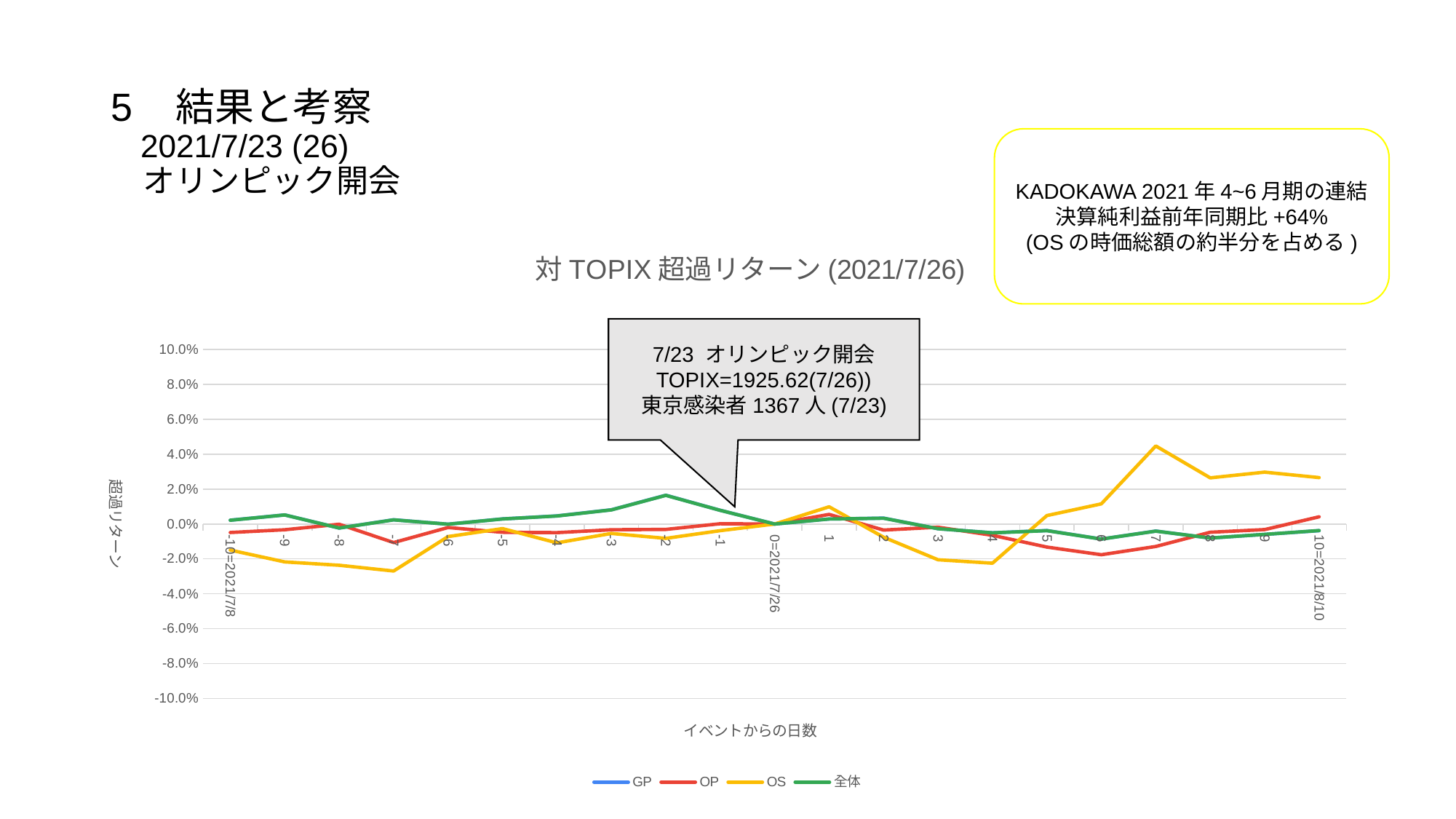

# 5	結果と考察 　2021/7/23 (26) 　オリンピック開会
KADOKAWA 2021年4~6月期の連結決算純利益前年同期比+64%
(OSの時価総額の約半分を占める)

### Chart: 対TOPIX超過リターン(2021/7/26)

| Category | GP | OP | OS | 全体 |
|---|---|---|---|---|
| 10=2021/8/10 | -0.0038056783258919365 | 0.004135205565746056 | 0.02661890662606123 | -0.003766258364045724 |
| 9 | -0.005962043426990808 | -0.0031891080133696686 | 0.029759644425937457 | -0.005942628172658945 |
| 8 | -0.008052404987437574 | -0.004730353052490577 | 0.02647990064436596 | -0.00803093613983374 |
| 7 | -0.004047881262660381 | -0.012880982502602804 | 0.04475293905499301 | -0.004073930940094943 |
| 6 | -0.008602542179861618 | -0.017618088264963326 | 0.011578780190352682 | -0.008635781568405476 |
| 5 | -0.0037649254936991485 | -0.013226154540542915 | 0.004843894691161162 | -0.0038025632972693286 |
| 4 | -0.005050091235047925 | -0.006467139041441798 | -0.02246330982133101 | -0.005060387104053186 |
| 3 | -0.002709298204913573 | -0.0018348280166628267 | -0.0204926766964141 | -0.002709031549432819 |
| 2 | 0.0033523858044519042 | -0.003457166699512191 | -0.007549849248625534 | 0.003321351627397981 |
| 1 | 0.0028696300534486966 | 0.005533085856364146 | 0.009891384531078042 | 0.0028816632768889038 |
| 0=2021/7/26 | 0.0 | 0.0 | 0.0 | 0.0 |
| -1 | 0.007873178880528794 | 0.00016407275270095834 | -0.0038172783391756445 | 0.007838890584150018 |
| -2 | 0.016525597777471757 | -0.0031047974079211407 | -0.008206575458641552 | 0.016439241933472536 |
| -3 | 0.008169260718988387 | -0.00328579856973721 | -0.005407477310230937 | 0.008119160132411617 |
| -4 | 0.004647522908778734 | -0.004949650421458422 | -0.010814594911891533 | 0.004604775025755896 |
| -5 | 0.002917782311076798 | -0.004750690897840779 | -0.002630473517451707 | 0.002884784455864553 |
| -6 | -0.00010318957331731382 | -0.0020178926796991965 | -0.007215364370716418 | -0.00011309914226373396 |
| -7 | 0.002432753593975826 | -0.010627319905928544 | -0.02693968414071852 | 0.0023717264647372914 |
| -8 | -0.002314809373922389 | -0.0001432290231718706 | -0.023643893450920217 | -0.002311043528939582 |
| -9 | 0.005241972695352886 | -0.003295752833602497 | -0.021713367366832725 | 0.005199641371415044 |
| -10=2021/7/8 | 0.0021803368806518945 | -0.004864461903866569 | -0.01495808207961808 | 0.002146863058877064 |
7/23 オリンピック開会
TOPIX=1925.62(7/26))
東京感染者1367人(7/23)